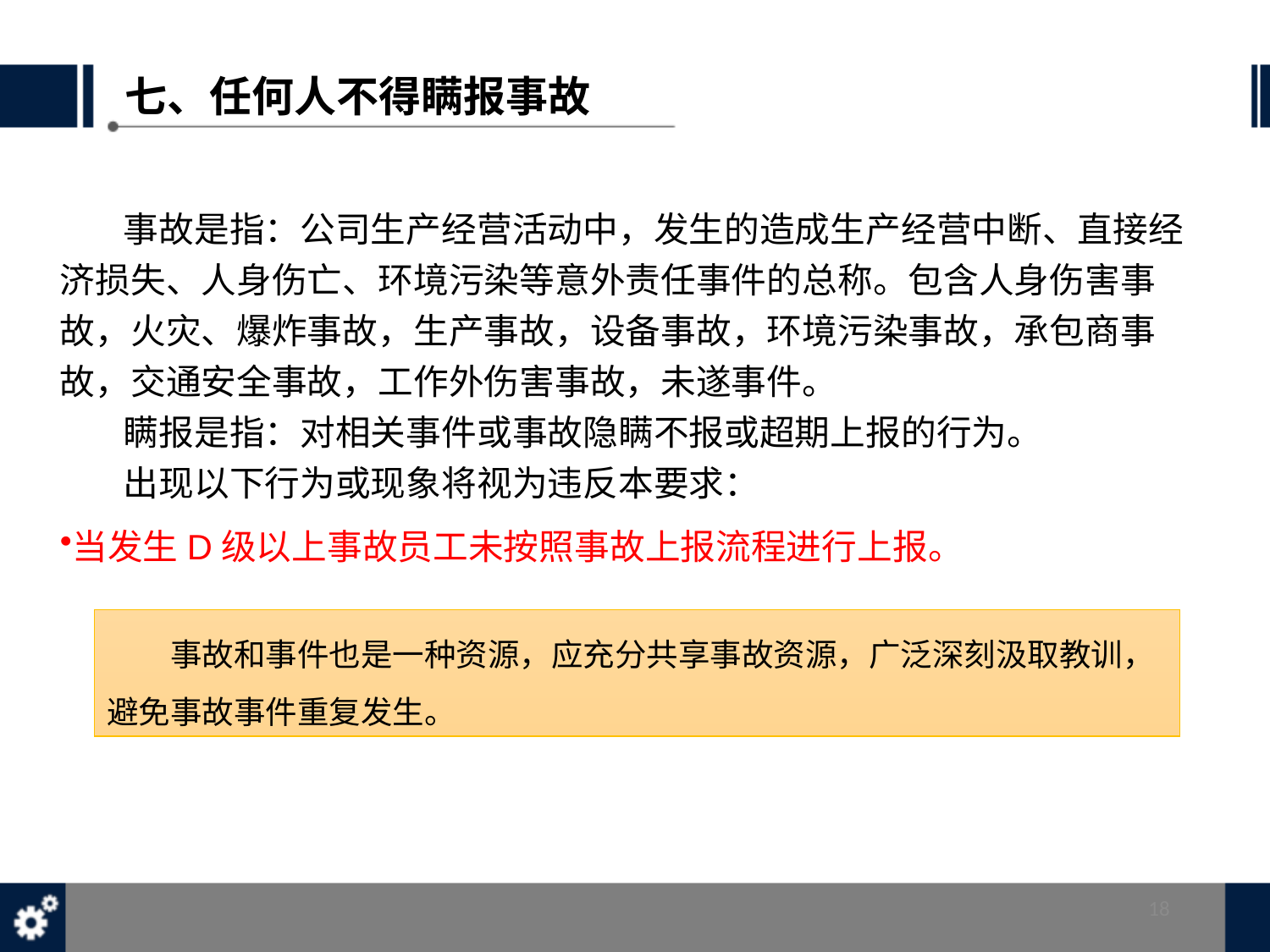

七、任何人不得瞒报事故
事故是指：公司生产经营活动中，发生的造成生产经营中断、直接经济损失、人身伤亡、环境污染等意外责任事件的总称。包含人身伤害事故，火灾、爆炸事故，生产事故，设备事故，环境污染事故，承包商事故，交通安全事故，工作外伤害事故，未遂事件。
瞒报是指：对相关事件或事故隐瞒不报或超期上报的行为。
出现以下行为或现象将视为违反本要求：
当发生D级以上事故员工未按照事故上报流程进行上报。
事故和事件也是一种资源，应充分共享事故资源，广泛深刻汲取教训，避免事故事件重复发生。
18